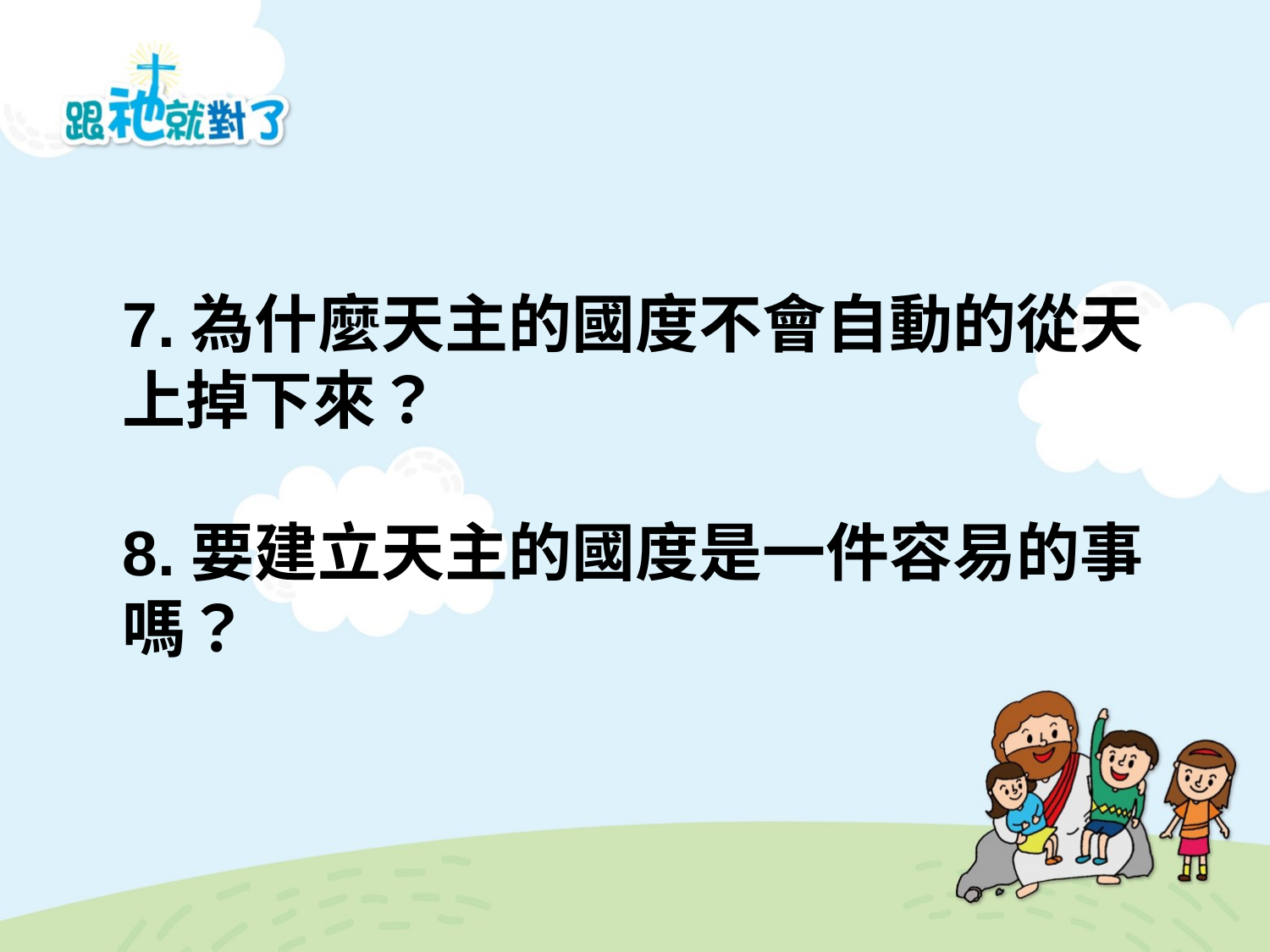

7.為什麼天主的國度不會自動的從天上掉下來？

8.要建立天主的國度是一件容易的事嗎？